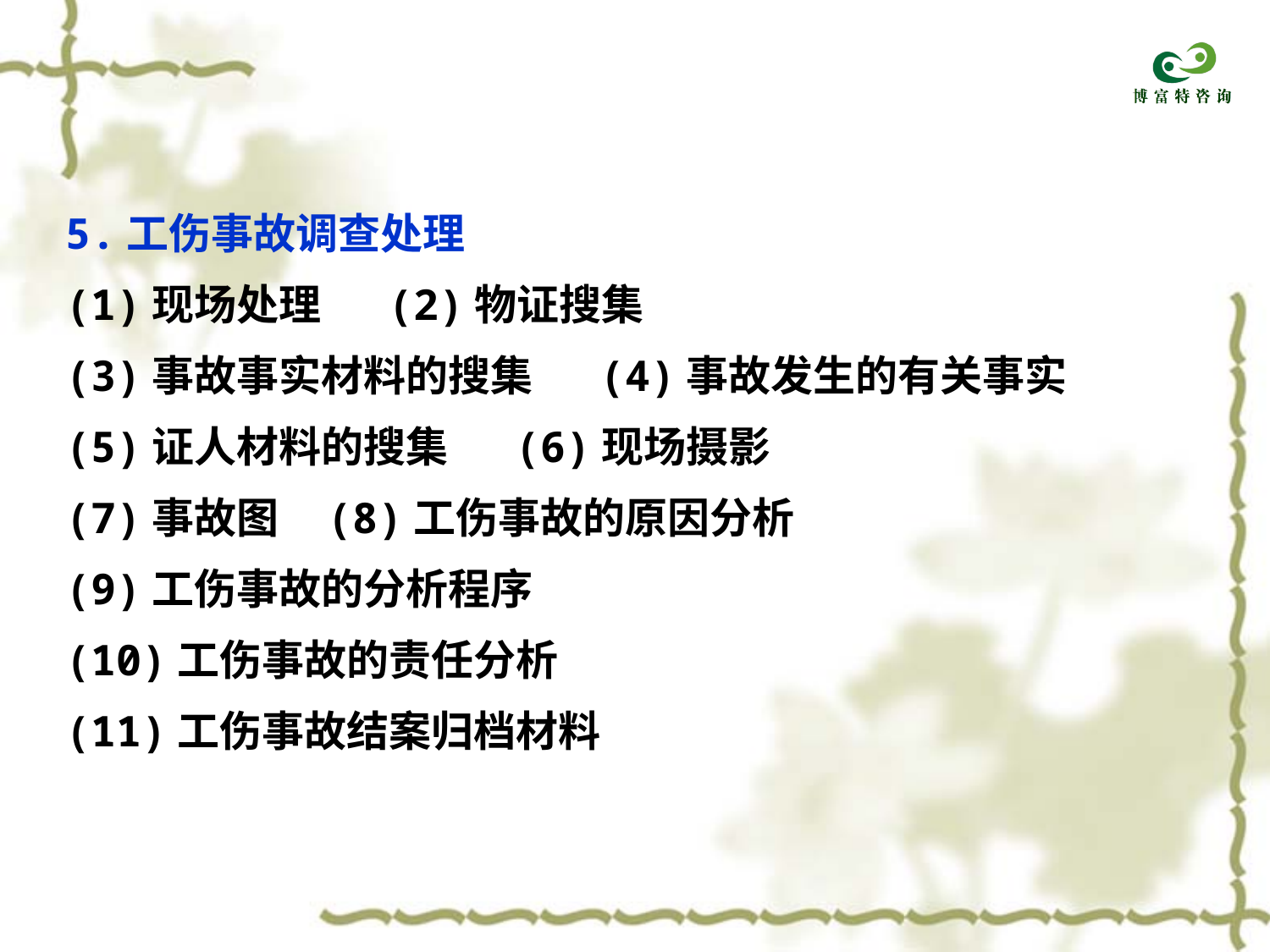

5.工伤事故调查处理
(1)现场处理      (2)物证搜集
(3)事故事实材料的搜集      (4)事故发生的有关事实
(5)证人材料的搜集      (6)现场摄影
(7)事故图    (8)工伤事故的原因分析
(9)工伤事故的分析程序
(10)工伤事故的责任分析
(11)工伤事故结案归档材料